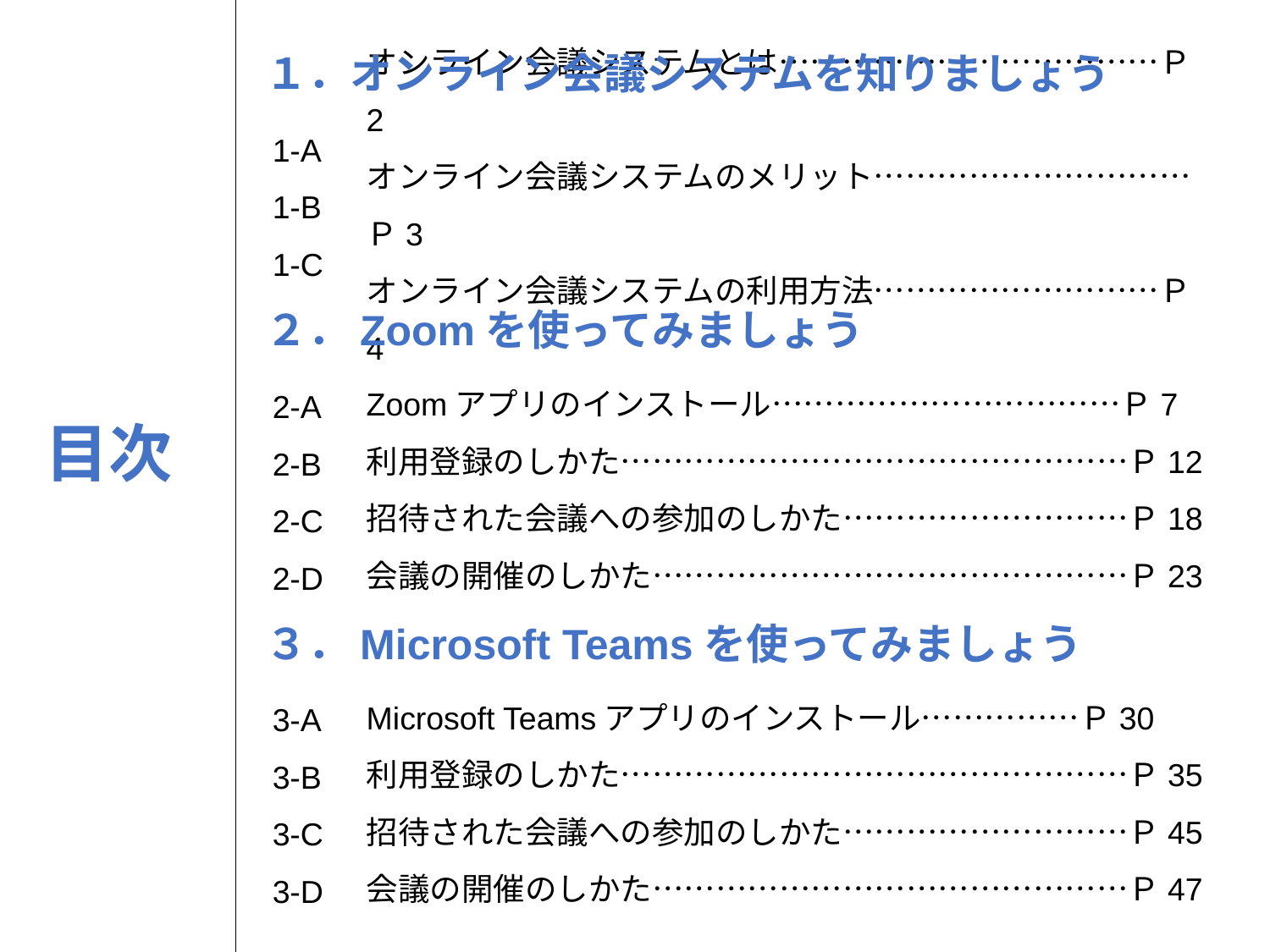

１．オンライン会議システムを知りましょう
オンライン会議システムとは………………………………Ｐ2
オンライン会議システムのメリット…………………………Ｐ3
オンライン会議システムの利用方法………………………Ｐ4
1-A
1-B
1-C
２．Zoomを使ってみましょう
2-A
2-B
2-C
2-D
Zoomアプリのインストール……………………………Ｐ7
利用登録のしかた…………………………………………Ｐ12
招待された会議への参加のしかた………………………Ｐ18
会議の開催のしかた………………………………………Ｐ23
３．Microsoft Teamsを使ってみましょう
3-A
3-B
3-C
3-D
Microsoft Teamsアプリのインストール……………Ｐ30
利用登録のしかた…………………………………………Ｐ35
招待された会議への参加のしかた………………………Ｐ45
会議の開催のしかた………………………………………Ｐ47